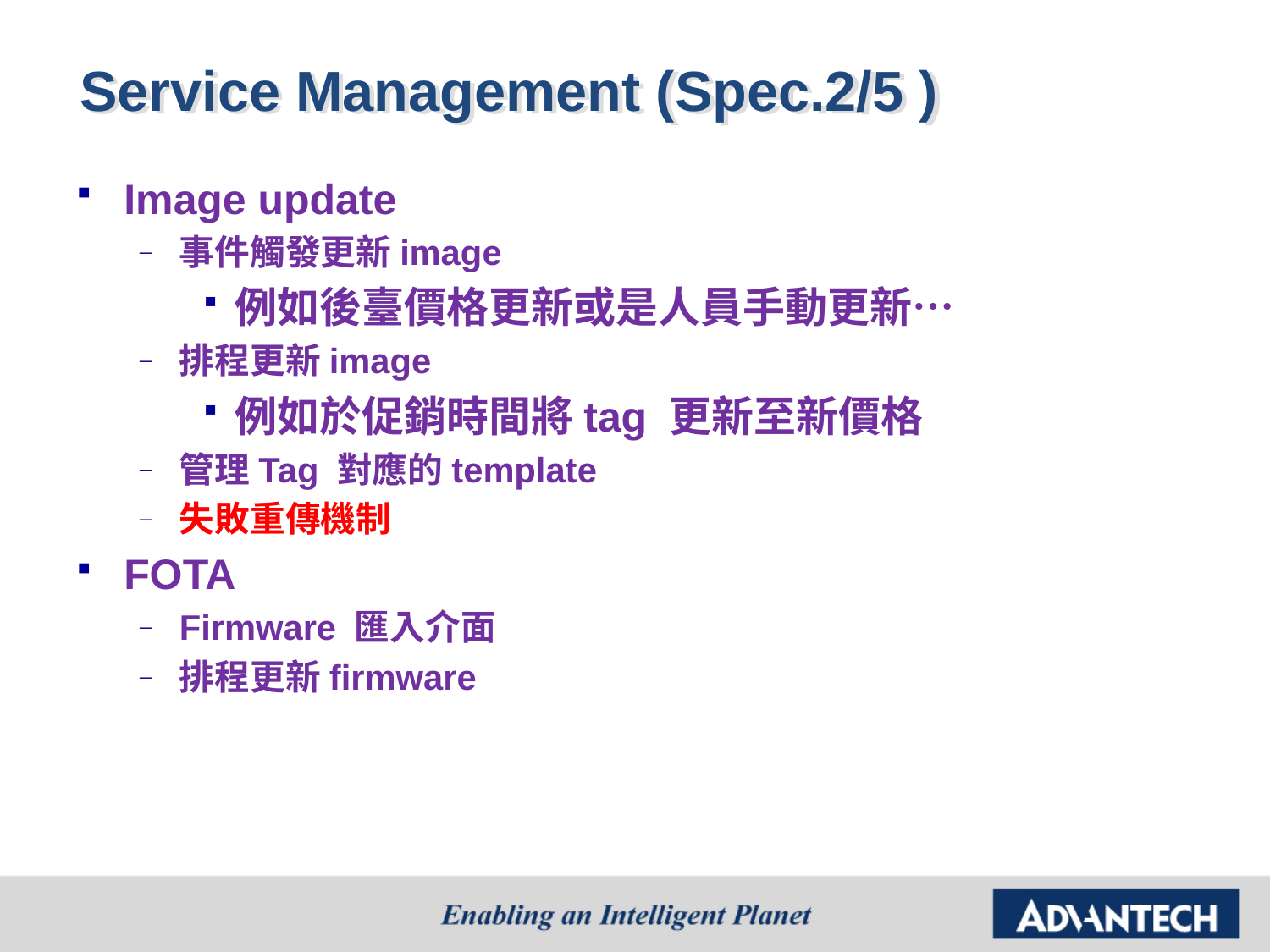

# Service Management (Spec.2/5 )
Image update
事件觸發更新image
例如後臺價格更新或是人員手動更新…
排程更新image
例如於促銷時間將tag 更新至新價格
管理Tag 對應的template
失敗重傳機制
FOTA
Firmware 匯入介面
排程更新firmware